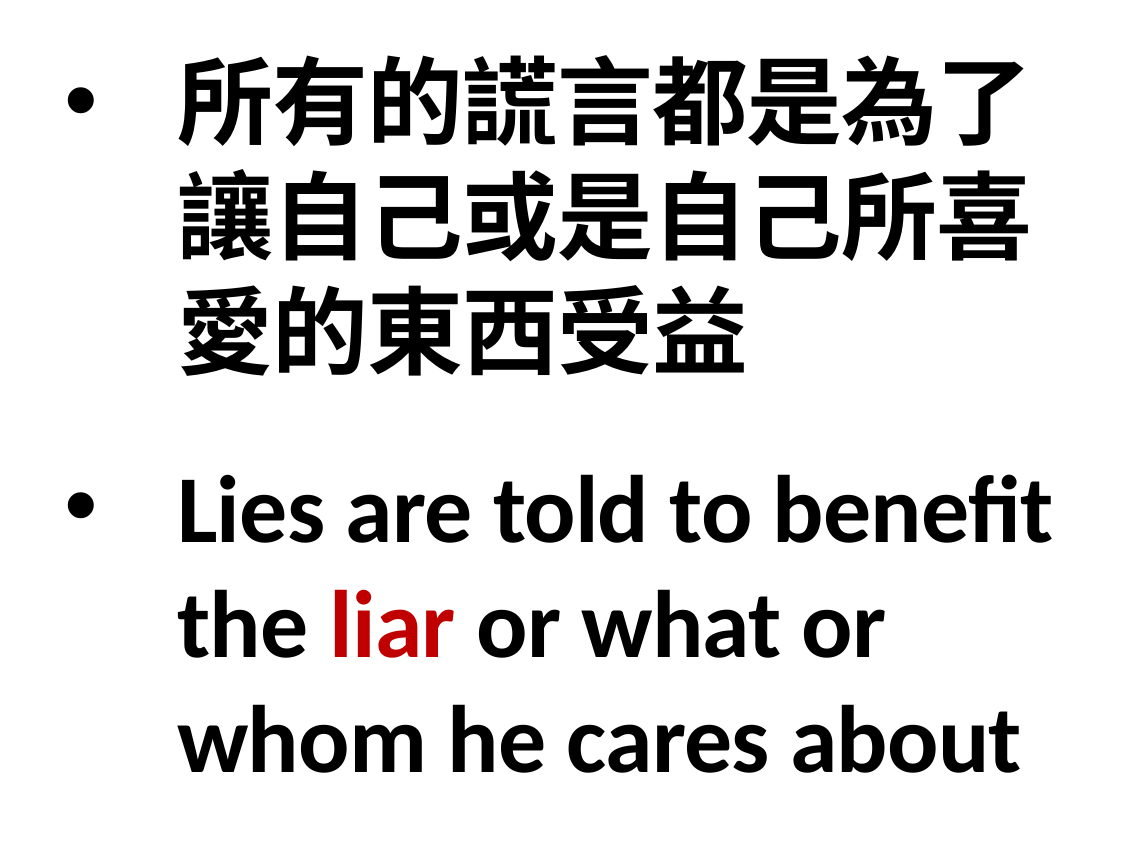

所有的謊言都是為了讓自己或是自己所喜愛的東西受益

Lies are told to benefit the liar or what or whom he cares about